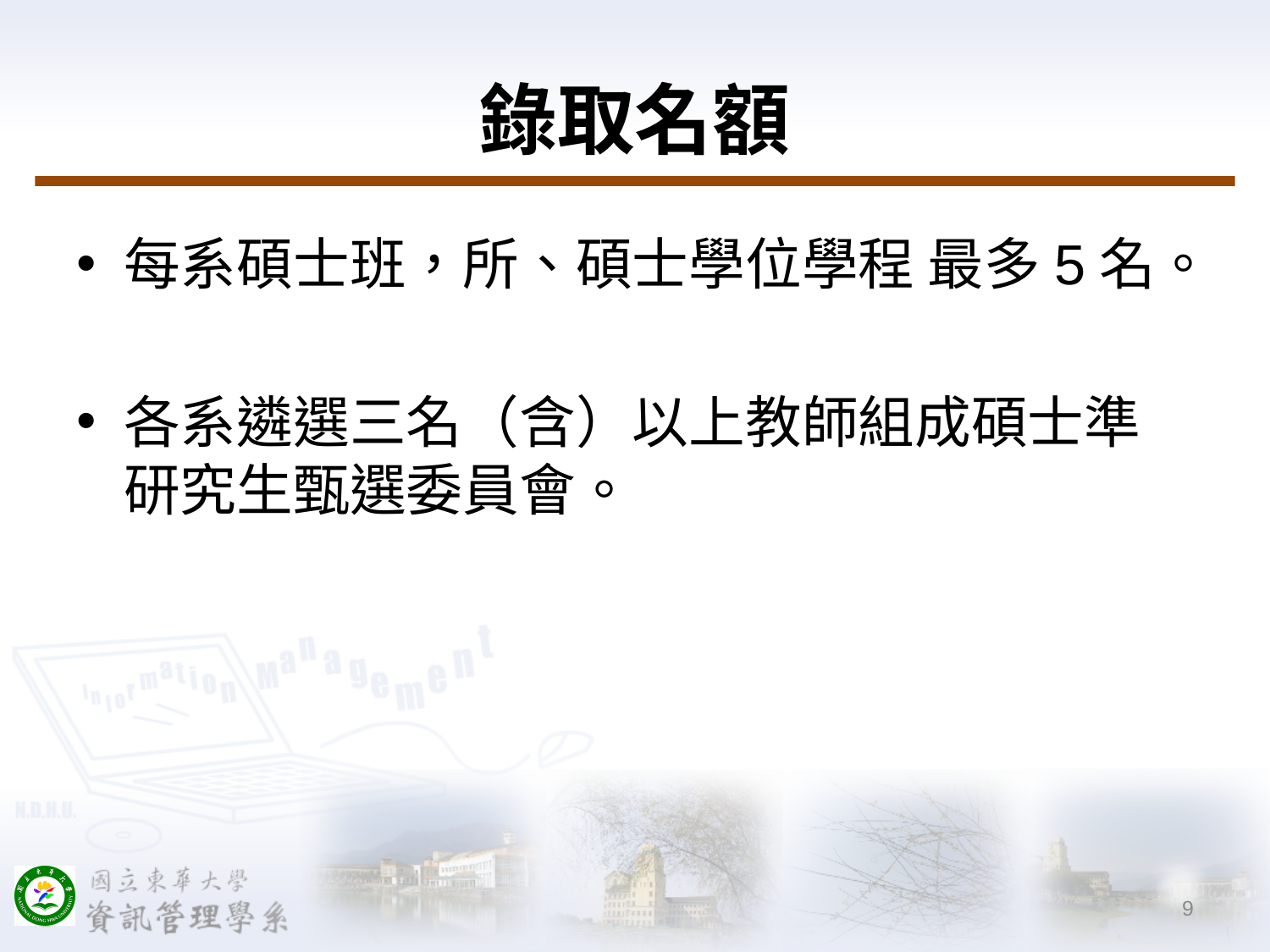

# 錄取名額
每系碩士班，所、碩士學位學程 最多5名。

各系遴選三名（含）以上教師組成碩士準研究生甄選委員會。

9